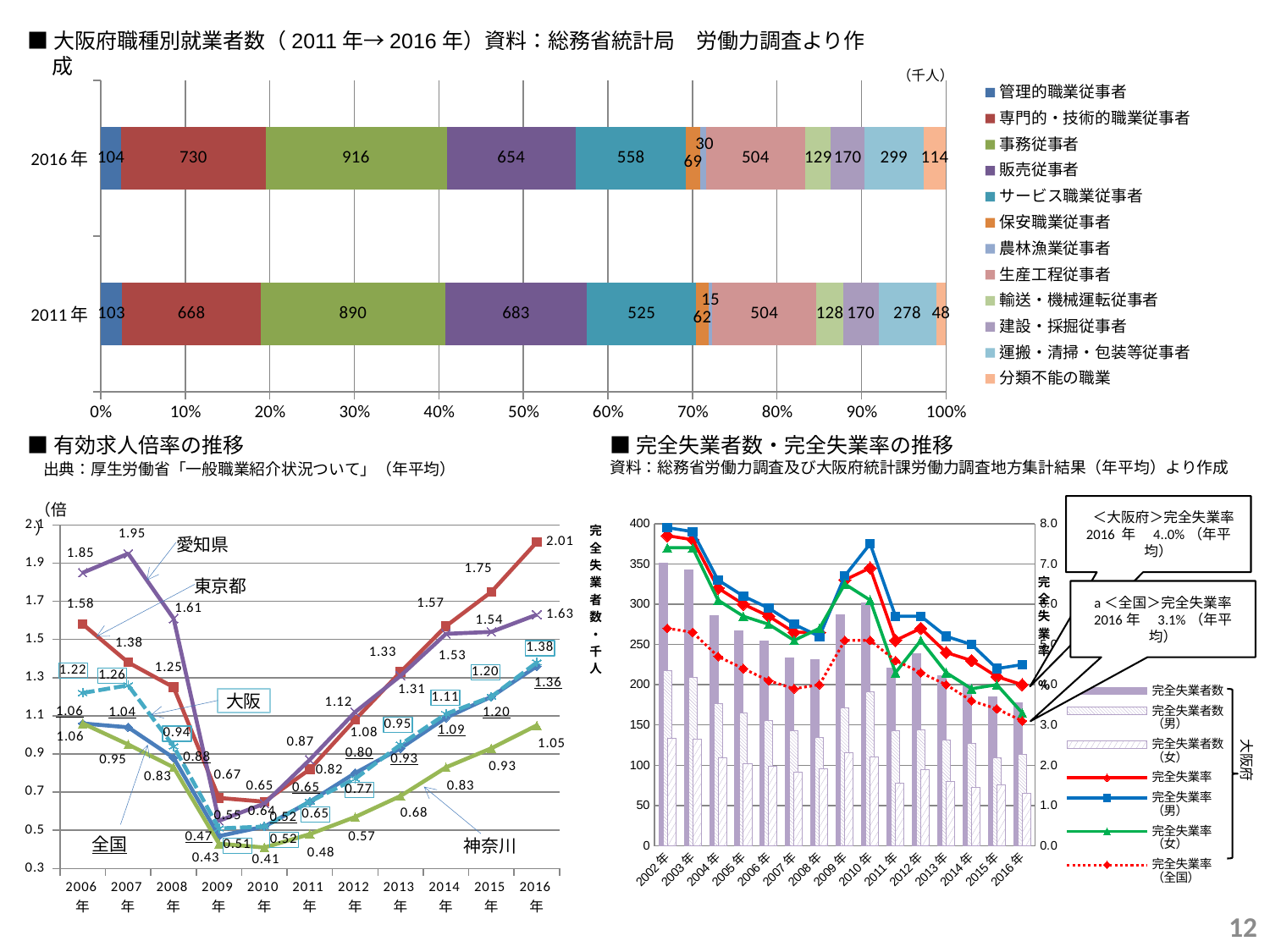

■大阪府職種別就業者数（2011年→2016年）資料：総務省統計局　労働力調査より作成

### Chart

| Category | 管理的職業従事者 | 専門的・技術的職業従事者 | 事務従事者 | 販売従事者 | サービス職業従事者 | 保安職業従事者 | 農林漁業従事者 | 生産工程従事者 | 輸送・機械運転従事者 | 建設・採掘従事者 | 運搬・清掃・包装等従事者 | 分類不能の職業 |
|---|---|---|---|---|---|---|---|---|---|---|---|---|
| 2011年 | 103.0 | 668.0 | 890.0 | 683.0 | 525.0 | 62.0 | 15.0 | 504.0 | 128.0 | 170.0 | 278.0 | 48.0 |
| 2016年 | 104.0 | 730.0 | 916.0 | 654.0 | 558.0 | 69.0 | 30.0 | 504.0 | 129.0 | 170.0 | 299.0 | 114.0 |
（千人）
■有効求人倍率の推移
　出典：厚生労働省「一般職業紹介状況ついて」（年平均）
■完全失業者数・完全失業率の推移
資料：総務省労働力調査及び大阪府統計課労働力調査地方集計結果（年平均）より作成

### Chart

| Category | 全国 | 東京都 | 神奈川県 | 愛知県 | 大阪府 |
|---|---|---|---|---|---|
| 2006年 | 1.06 | 1.58 | 1.06 | 1.85 | 1.22 |
| 2007年 | 1.04 | 1.38 | 0.95 | 1.95 | 1.26 |
| 2008年 | 0.88 | 1.25 | 0.83 | 1.61 | 0.94 |
| 2009年 | 0.47 | 0.67 | 0.43 | 0.55 | 0.51 |
| 2010年 | 0.52 | 0.65 | 0.41 | 0.64 | 0.52 |
| 2011年 | 0.65 | 0.82 | 0.48 | 0.87 | 0.65 |
| 2012年 | 0.8 | 1.08 | 0.57 | 1.12 | 0.77 |
| 2013年 | 0.93 | 1.33 | 0.68 | 1.31 | 0.95 |
| 2014年 | 1.09 | 1.57 | 0.83 | 1.53 | 1.11 |
| 2015年 | 1.2 | 1.75 | 0.93 | 1.54 | 1.2 |
| 2016年 | 1.36 | 2.01 | 1.05 | 1.63 | 1.38 |
愛知県
東京都
大阪
全国
神奈川
（倍）
a＜大阪府＞完全失業率
2016 年　4..0%（年平均）

### Chart

| Category | 完全失業者数 | 完全失業者数（男） | 完全失業者数（女） | 完全失業率 | 完全失業率（男） | 完全失業率（女） | 完全失業率（全国） |
|---|---|---|---|---|---|---|---|
| 2002年 | 351.0 | 217.0 | 133.0 | 7.7 | 7.9 | 7.4 | 5.4 |
| 2003年 | 342.0 | 209.0 | 132.0 | 7.6 | 7.8 | 7.4 | 5.3 |
| 2004年 | 286.0 | 176.0 | 109.0 | 6.4 | 6.6 | 6.1 | 4.7 |
| 2005年 | 267.0 | 165.0 | 102.0 | 6.0 | 6.2 | 5.7 | 4.4 |
| 2006年 | 254.0 | 155.0 | 99.0 | 5.7 | 5.9 | 5.5 | 4.1 |
| 2007年 | 233.0 | 143.0 | 91.0 | 5.3 | 5.5 | 5.1 | 3.9 |
| 2008年 | 231.0 | 134.0 | 96.0 | 5.3 | 5.2 | 5.4 | 4.0 |
| 2009年 | 287.0 | 171.0 | 116.0 | 6.6 | 6.7 | 6.5 | 5.1 |
| 2010年 | 301.0 | 191.0 | 110.0 | 6.9 | 7.5 | 6.1 | 5.1 |
| 2011年 | 221.0 | 143.0 | 78.0 | 5.1 | 5.7 | 4.3 | 4.6 |
| 2012年 | 238.0 | 144.0 | 94.0 | 5.4 | 5.7 | 5.1 | 4.3 |
| 2013年 | 211.0 | 131.0 | 80.0 | 4.8 | 5.2 | 4.3 | 4.0 |
| 2014年 | 201.0 | 127.0 | 73.0 | 4.6 | 5.0 | 3.9 | 3.6 |
| 2015年 | 185.0 | 109.0 | 76.0 | 4.2 | 4.4 | 4.0 | 3.4 |
| 2016年 | 178.0 | 113.0 | 65.0 | 4.0 | 4.5 | 3.3 | 3.1 |
大阪府
a＜全国＞完全失業率
2016年　3.1%（年平均）
12